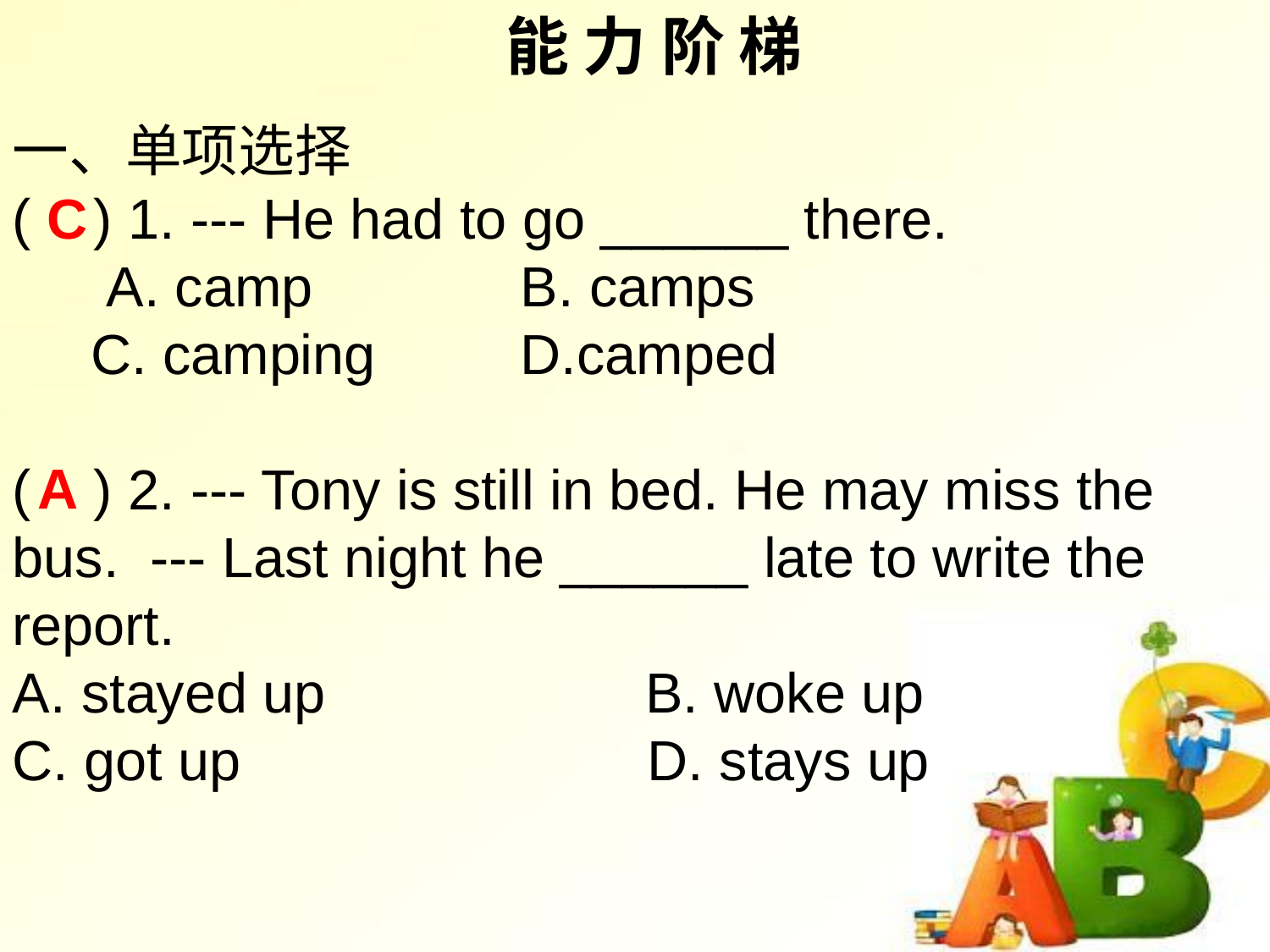

能 力 阶 梯
一、单项选择
(    ) 1. --- He had to go ______ there.
      A. camp           	B. camps
     C. camping		D.camped

(    ) 2. --- Tony is still in bed. He may miss the bus.  --- Last night he ______ late to write the report.
A. stayed up       	        B. woke up
C. got up  			D. stays up
C
A